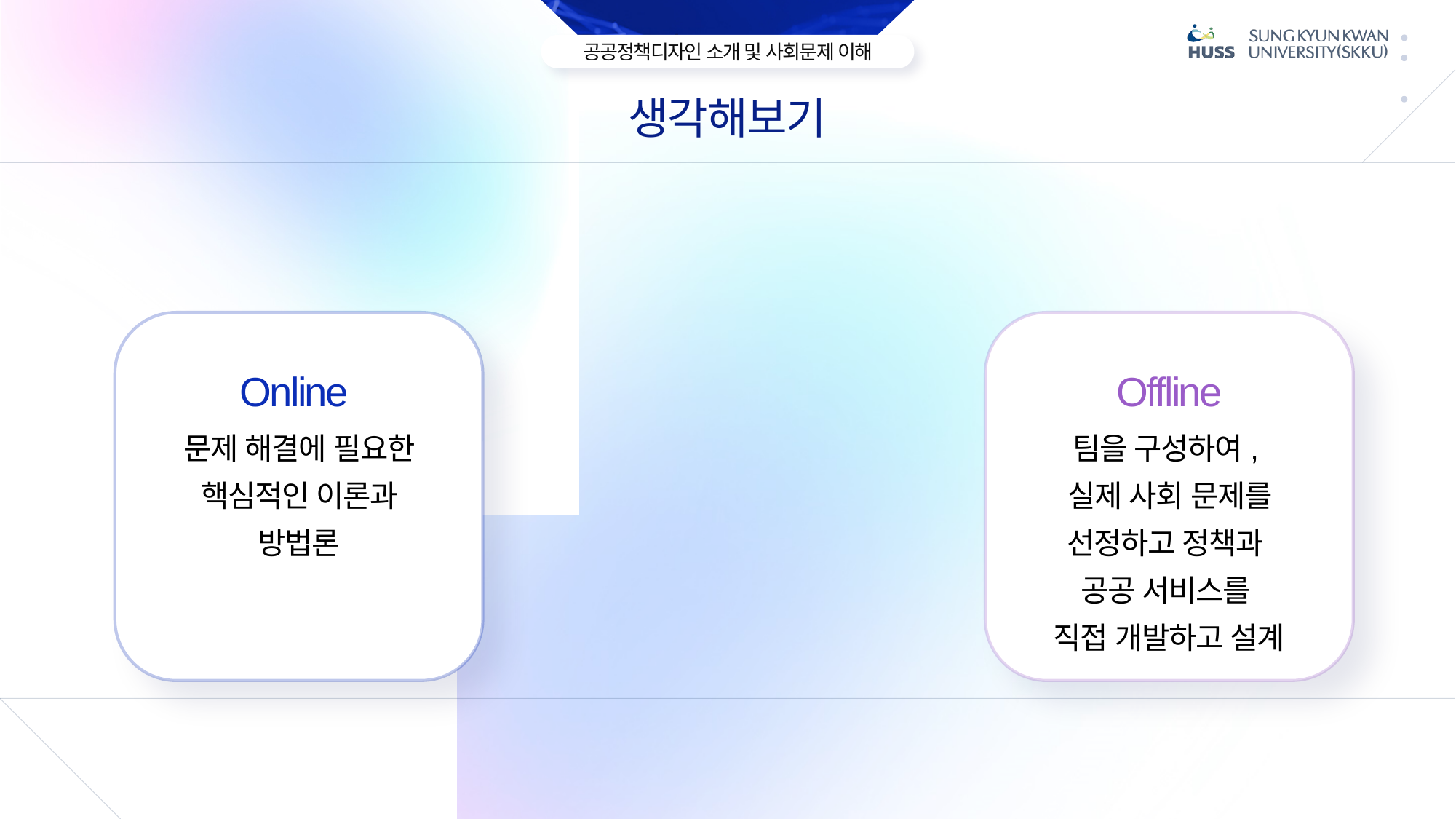

생각해보기

Offline
Online
팀을 구성하여,
실제 사회 문제를 선정하고 정책과
공공 서비스를
직접 개발하고 설계
문제 해결에 필요한 핵심적인 이론과 방법론